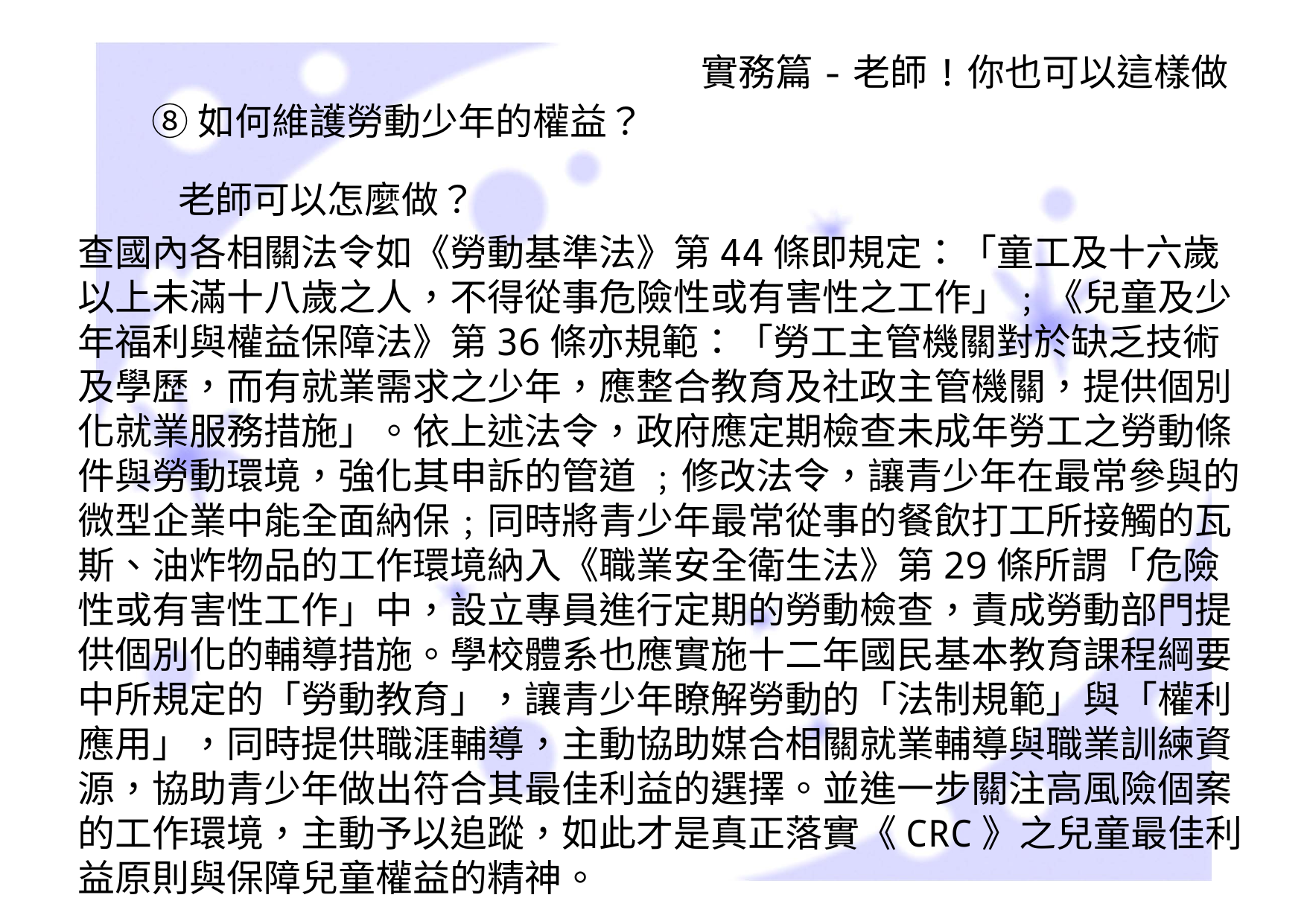

實務篇-老師!你也可以這樣做
 ⑧如何維護勞動少年的權益？
老師可以怎麼做？
查國內各相關法令如《勞動基準法》第44條即規定：「童工及十六歲以上未滿十八歲之人，不得從事危險性或有害性之工作」﹔《兒童及少年福利與權益保障法》第36條亦規範：「勞工主管機關對於缺乏技術及學歷，而有就業需求之少年，應整合教育及社政主管機關，提供個別化就業服務措施」。依上述法令，政府應定期檢查未成年勞工之勞動條件與勞動環境，強化其申訴的管道 ﹔修改法令，讓青少年在最常參與的微型企業中能全面納保﹔同時將青少年最常從事的餐飲打工所接觸的瓦斯、油炸物品的工作環境納入《職業安全衛生法》第29條所謂「危險性或有害性工作」中，設立專員進行定期的勞動檢查，責成勞動部門提供個別化的輔導措施。學校體系也應實施十二年國民基本教育課程綱要中所規定的「勞動教育」，讓青少年瞭解勞動的「法制規範」與「權利應用」，同時提供職涯輔導，主動協助媒合相關就業輔導與職業訓練資源，協助青少年做出符合其最佳利益的選擇。並進一步關注高風險個案的工作環境，主動予以追蹤，如此才是真正落實《CRC》之兒童最佳利益原則與保障兒童權益的精神。